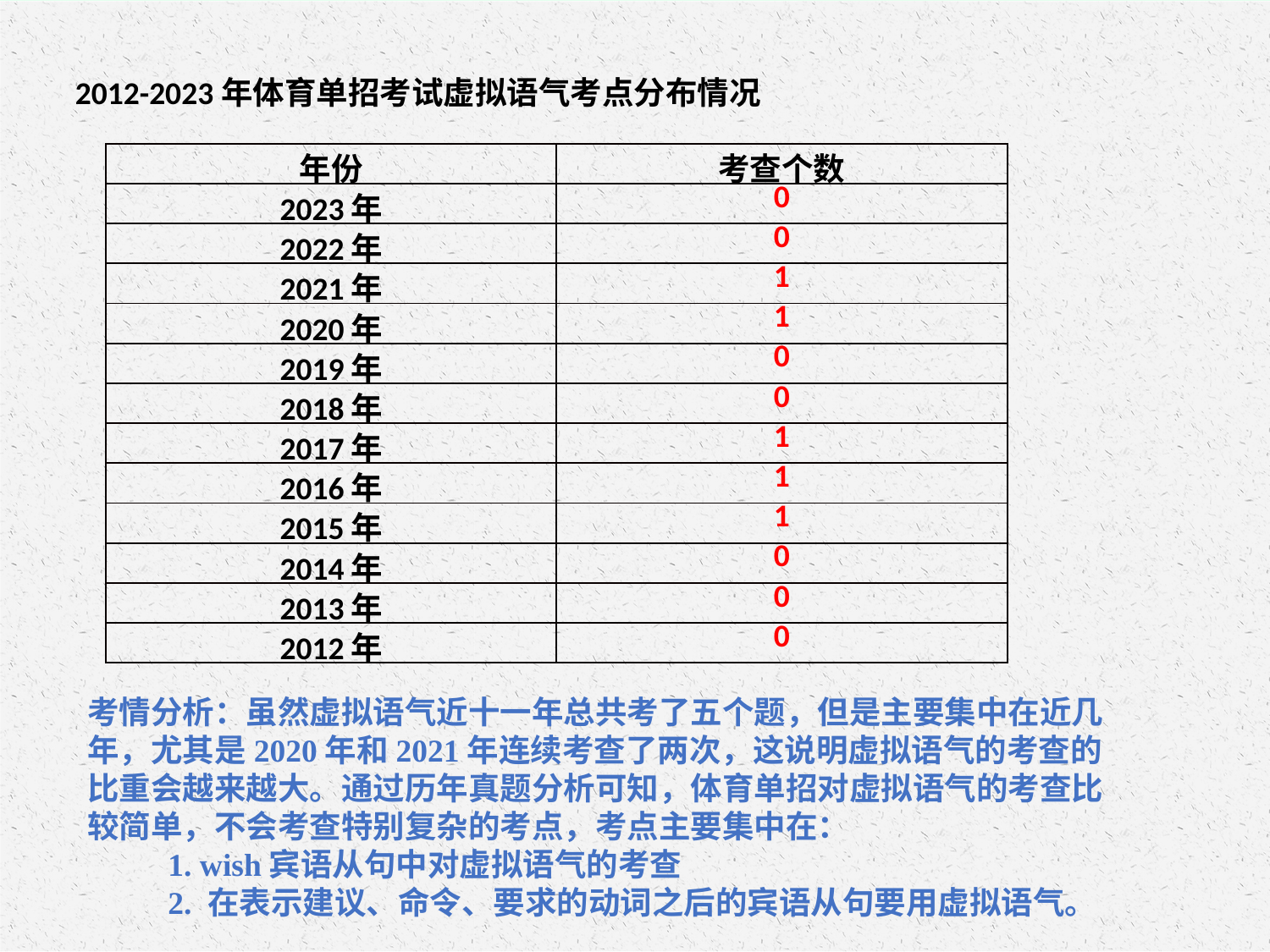

2012-2023年体育单招考试虚拟语气考点分布情况
| 年份 | 考查个数 |
| --- | --- |
| 2023年 | 0 |
| 2022年 | 0 |
| 2021年 | 1 |
| 2020年 | 1 |
| 2019年 | 0 |
| 2018年 | 0 |
| 2017年 | 1 |
| 2016年 | 1 |
| 2015年 | 1 |
| 2014年 | 0 |
| 2013年 | 0 |
| 2012年 | 0 |
考情分析：虽然虚拟语气近十一年总共考了五个题，但是主要集中在近几年，尤其是2020年和2021年连续考查了两次，这说明虚拟语气的考查的比重会越来越大。通过历年真题分析可知，体育单招对虚拟语气的考查比较简单，不会考查特别复杂的考点，考点主要集中在：
          1. wish宾语从句中对虚拟语气的考查
          2. 在表示建议、命令、要求的动词之后的宾语从句要用虚拟语气。